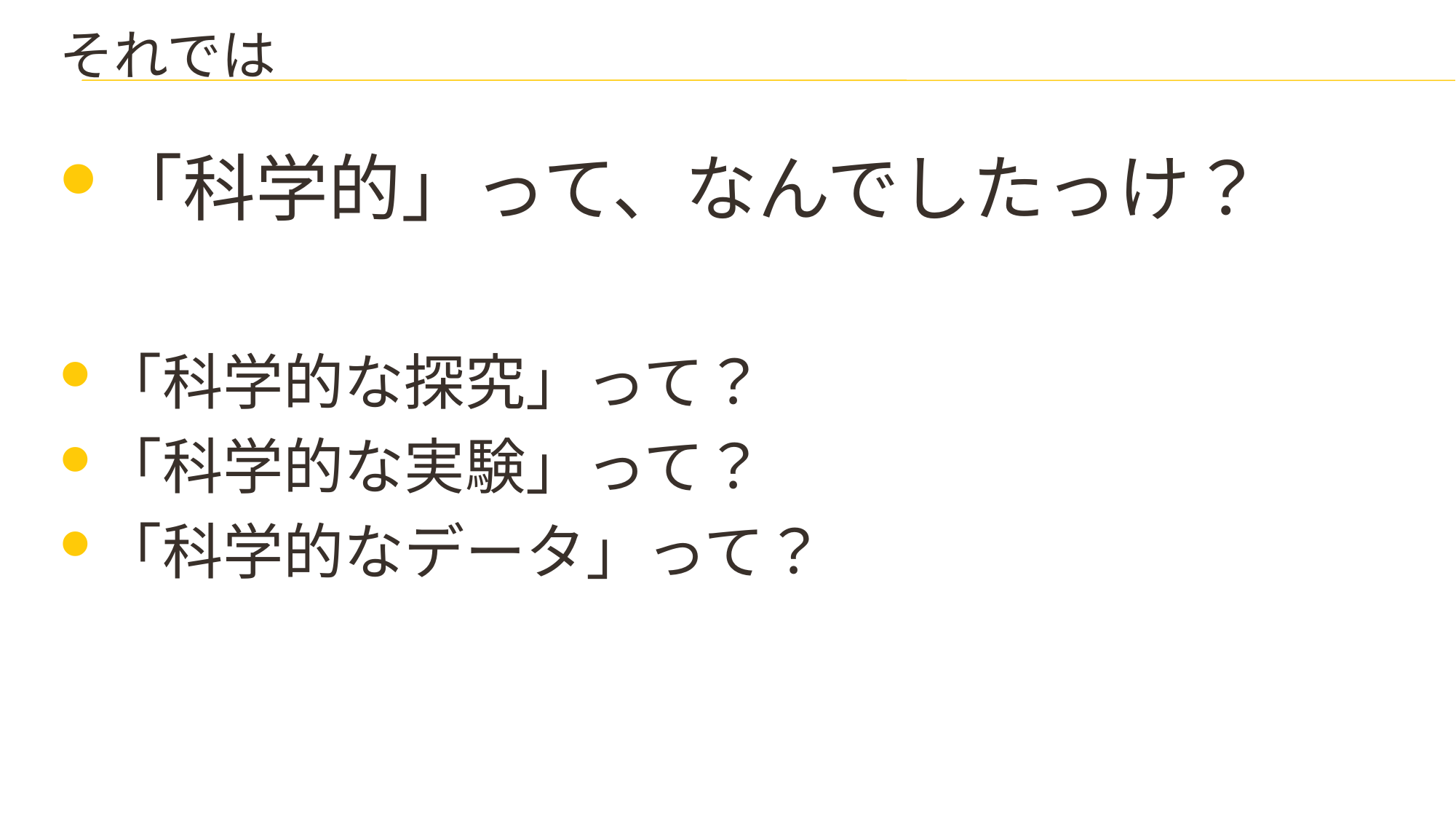

# それでは
「科学的」って、なんでしたっけ？

「科学的な探究」って？
「科学的な実験」って？
「科学的なデータ」って？